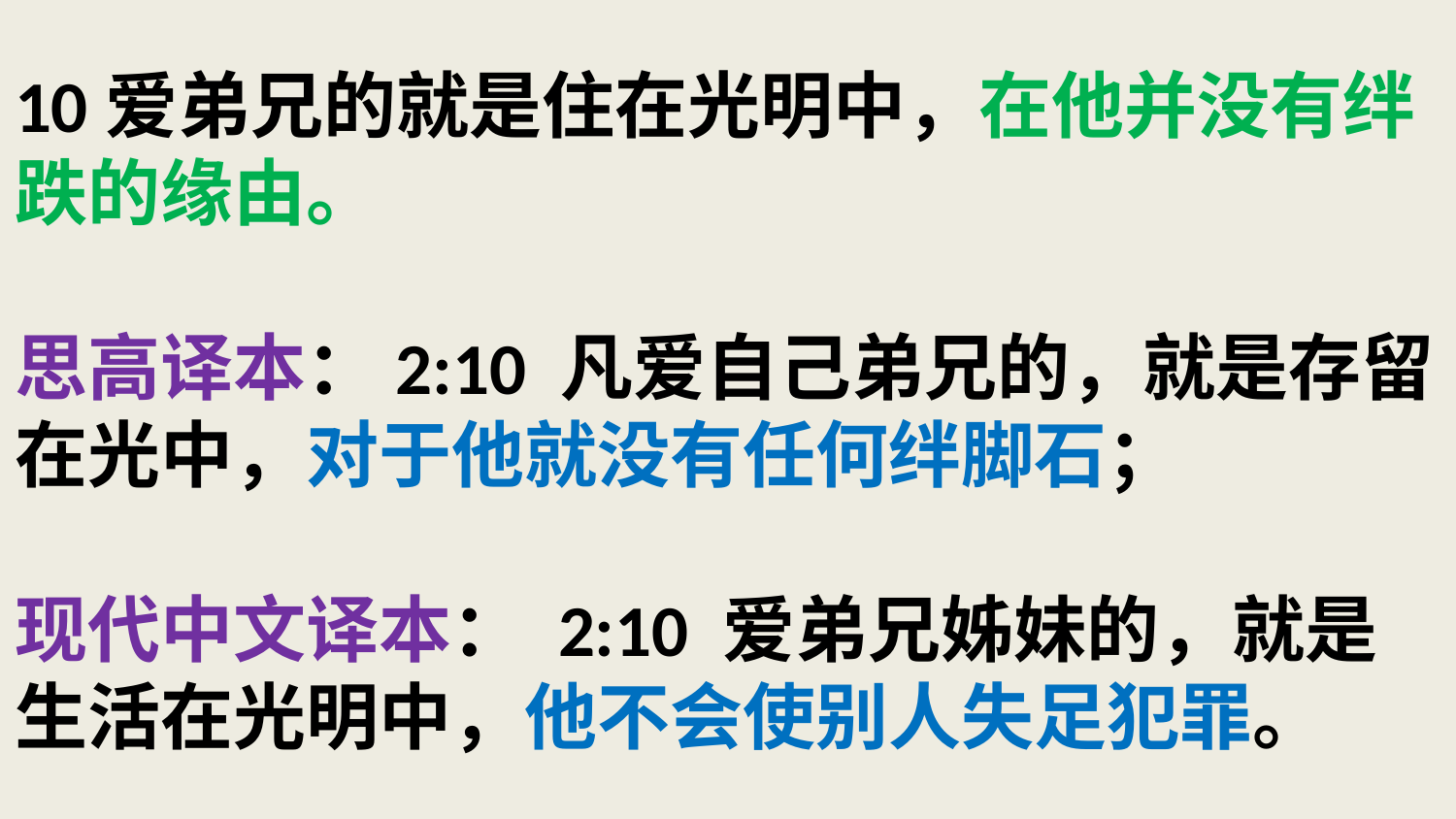

# 10爱弟兄的就是住在光明中，在他并没有绊跌的缘由。 思高译本：2:10 凡爱自己弟兄的，就是存留在光中，对于他就没有任何绊脚石； 现代中文译本： 2:10 爱弟兄姊妹的，就是生活在光明中，他不会使别人失足犯罪。